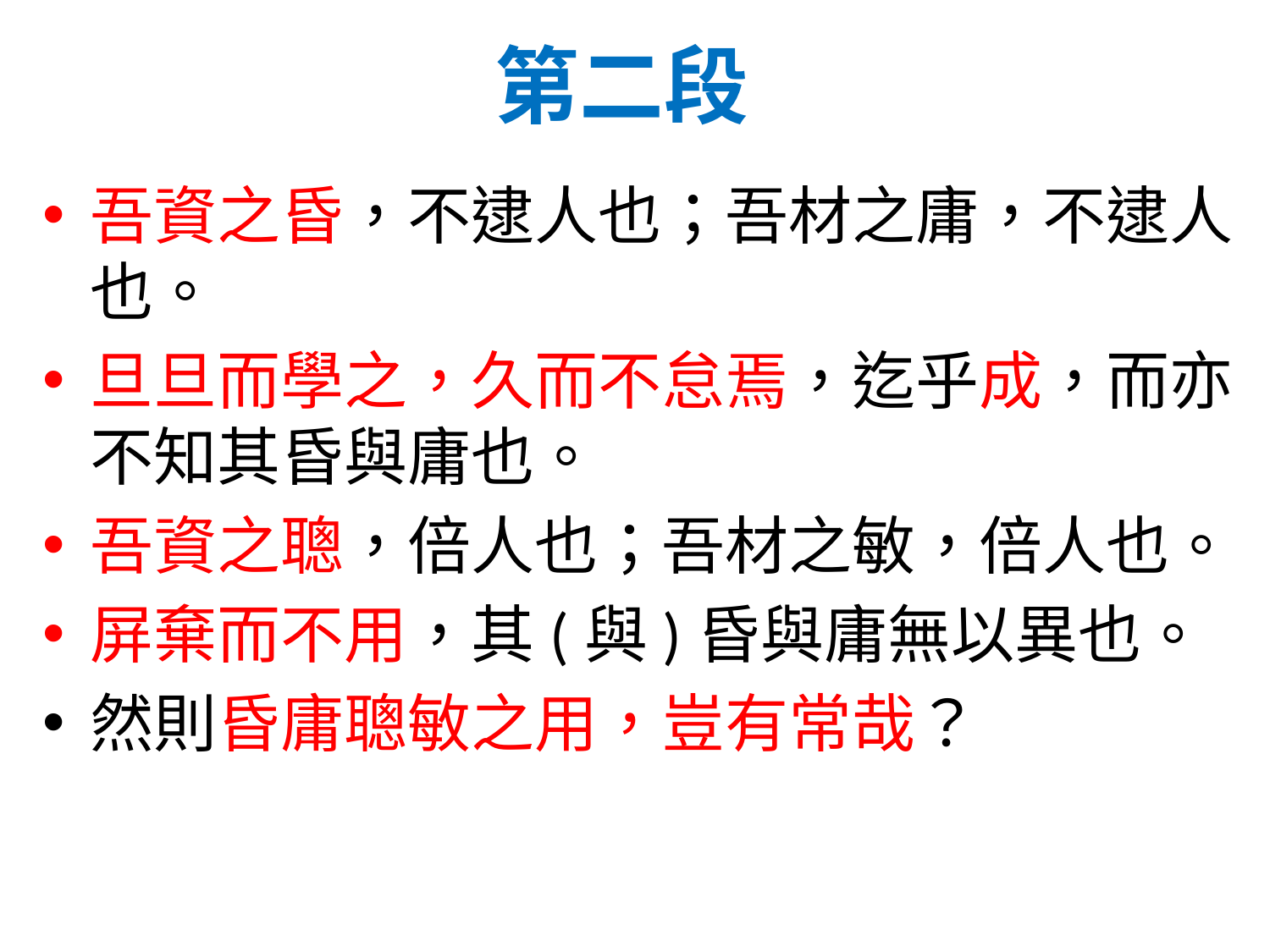

# 第二段
吾資之昏，不逮人也；吾材之庸，不逮人也。
旦旦而學之，久而不怠焉，迄乎成，而亦不知其昏與庸也。
吾資之聰，倍人也；吾材之敏，倍人也。
屏棄而不用，其(與)昏與庸無以異也。
然則昏庸聰敏之用，豈有常哉？